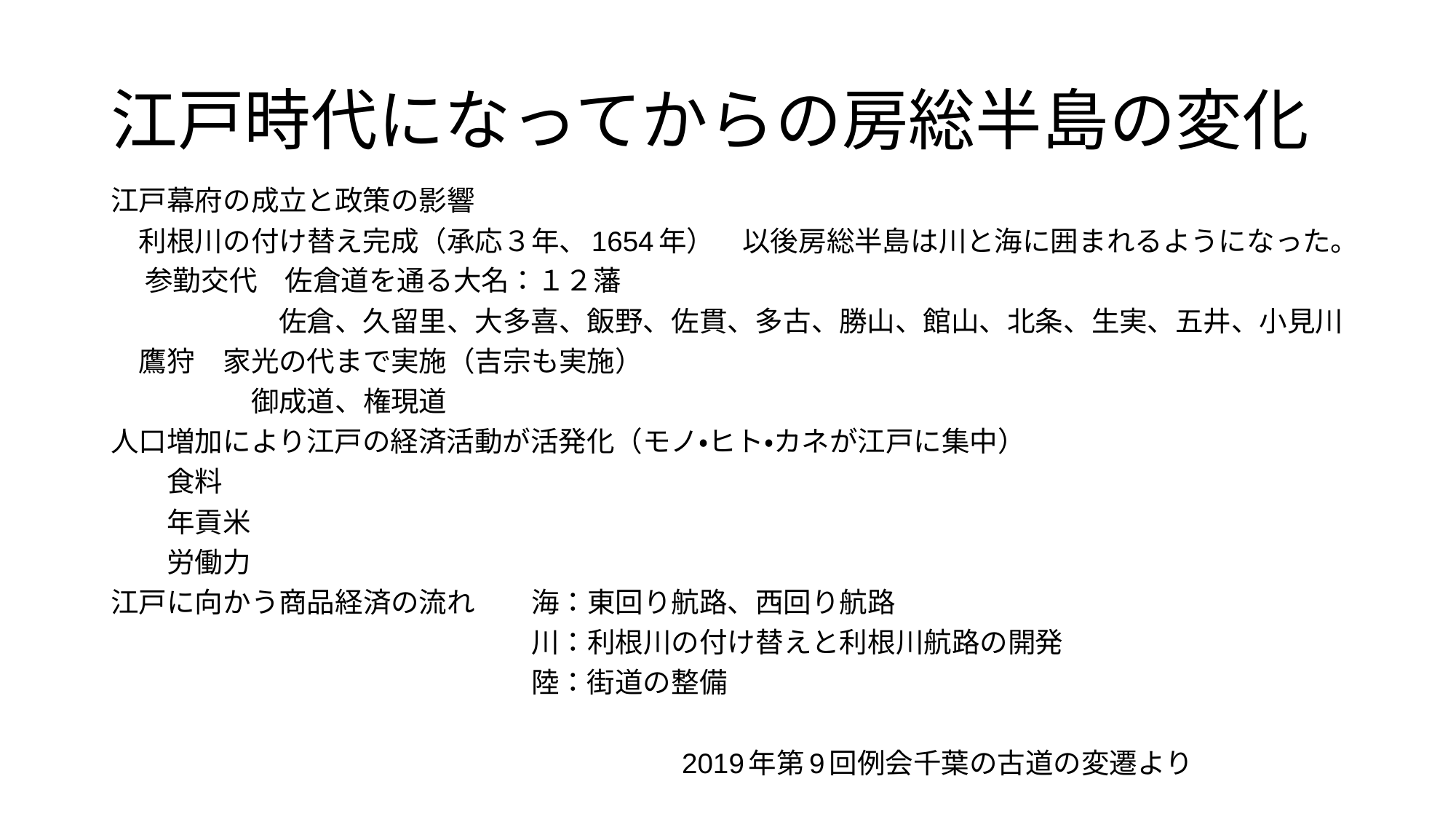

# 江戸時代になってからの房総半島の変化
江戸幕府の成立と政策の影響
　利根川の付け替え完成（承応３年、1654年）　以後房総半島は川と海に囲まれるようになった。
　 参勤交代　佐倉道を通る大名：１２藩
　　　　　　佐倉、久留里、大多喜、飯野、佐貫、多古、勝山、館山、北条、生実、五井、小見川
　鷹狩　家光の代まで実施（吉宗も実施）
　　　　　御成道、権現道
人口増加により江戸の経済活動が活発化（モノ・ヒト・カネが江戸に集中）
　　食料
　　年貢米
　　労働力
江戸に向かう商品経済の流れ　　海：東回り航路、西回り航路
　　　　　　　　　　　　　　　川：利根川の付け替えと利根川航路の開発
　　　　　　　　　　　　　　　陸：街道の整備

　　　　　　　　　　　　　　　　　　　　 2019年第9回例会千葉の古道の変遷より